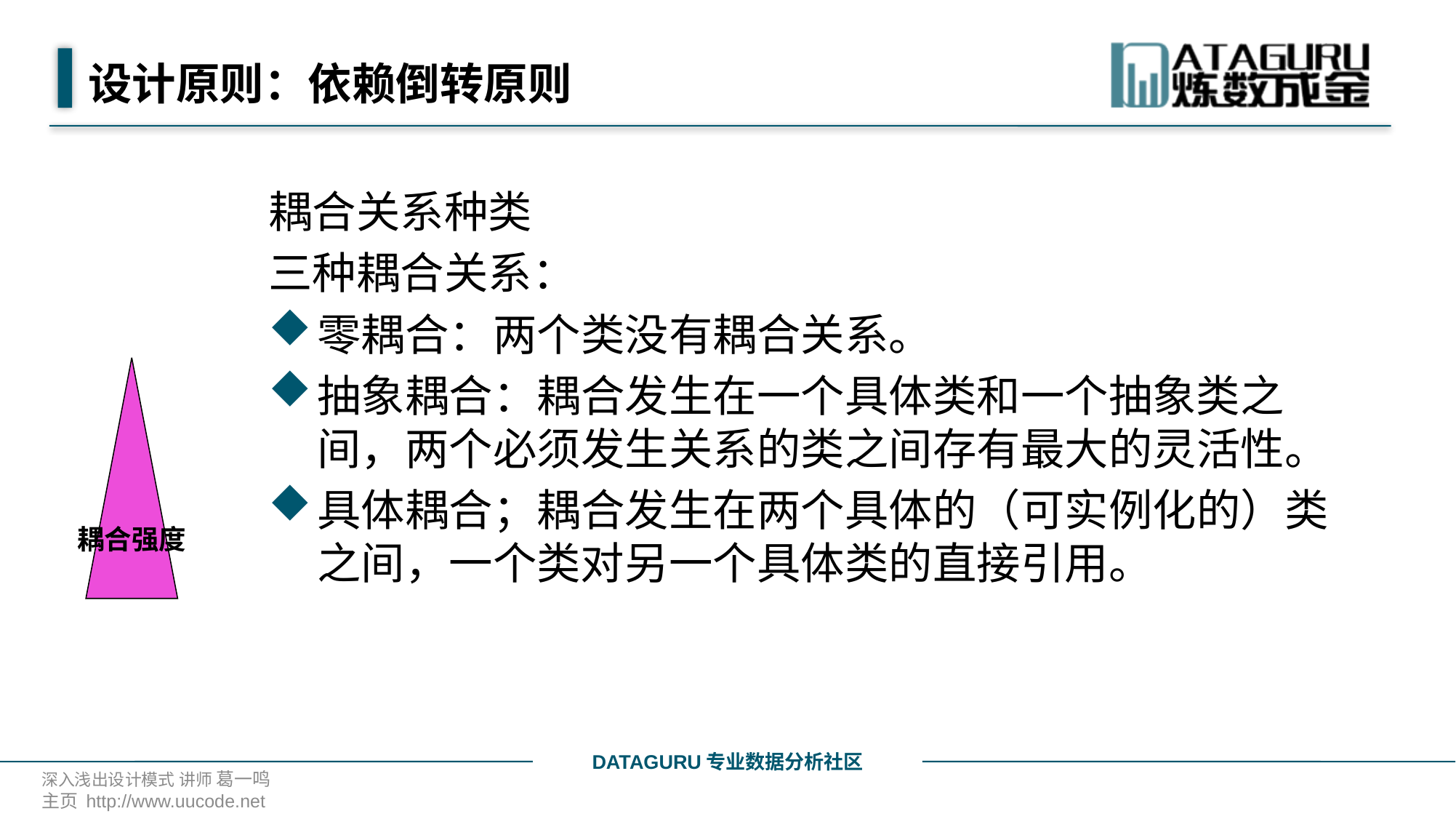

# 设计原则：依赖倒转原则
耦合关系种类
三种耦合关系：
零耦合：两个类没有耦合关系。
抽象耦合：耦合发生在一个具体类和一个抽象类之间，两个必须发生关系的类之间存有最大的灵活性。
具体耦合；耦合发生在两个具体的（可实例化的）类之间，一个类对另一个具体类的直接引用。
耦合强度